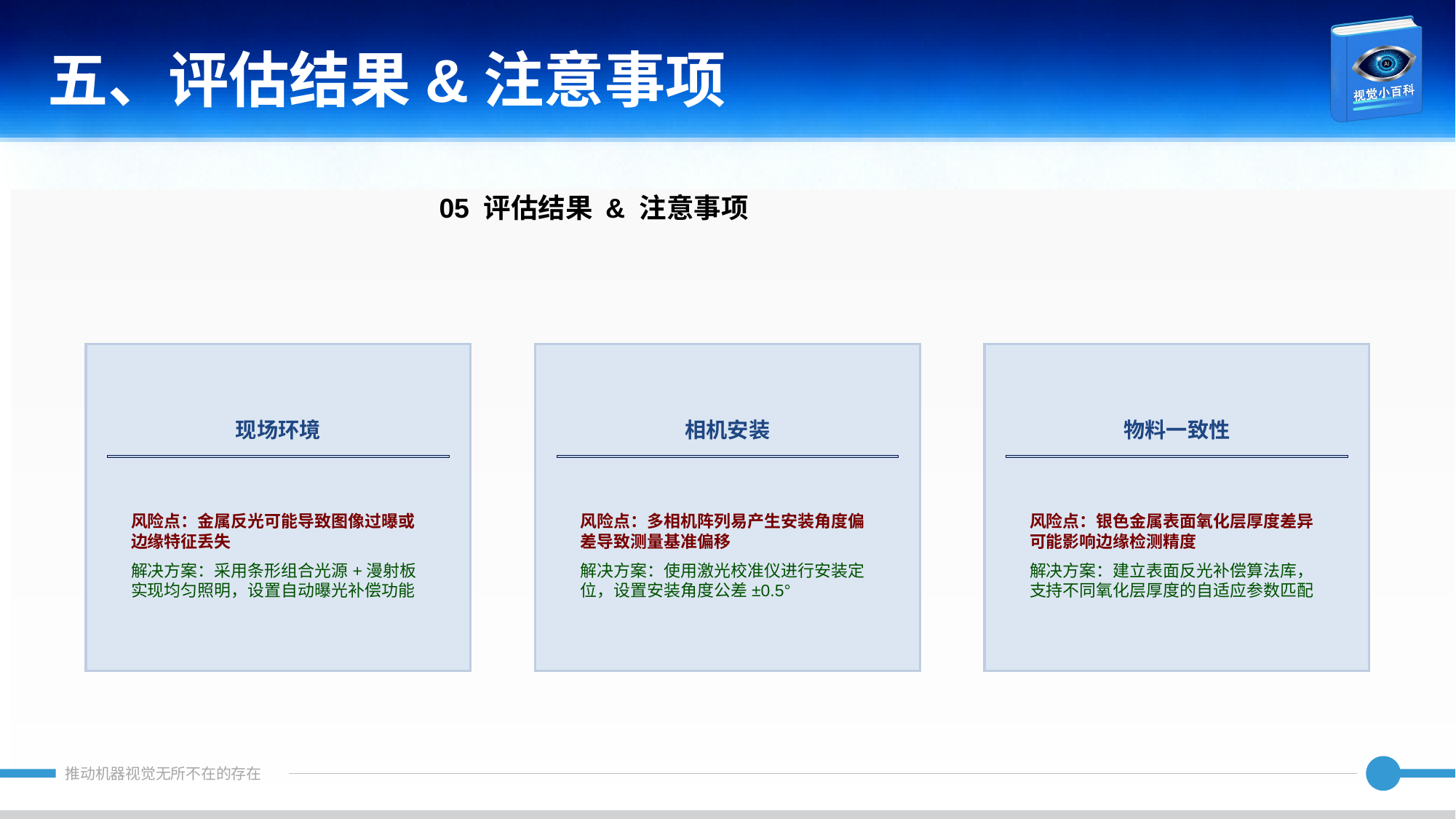

五、评估结果&注意事项

05 评估结果 & 注意事项

现场环境

相机安装

物料一致性

风险点：金属反光可能导致图像过曝或边缘特征丢失
解决方案：采用条形组合光源+漫射板实现均匀照明，设置自动曝光补偿功能

风险点：多相机阵列易产生安装角度偏差导致测量基准偏移
解决方案：使用激光校准仪进行安装定位，设置安装角度公差±0.5°

风险点：银色金属表面氧化层厚度差异可能影响边缘检测精度
解决方案：建立表面反光补偿算法库，支持不同氧化层厚度的自适应参数匹配
10